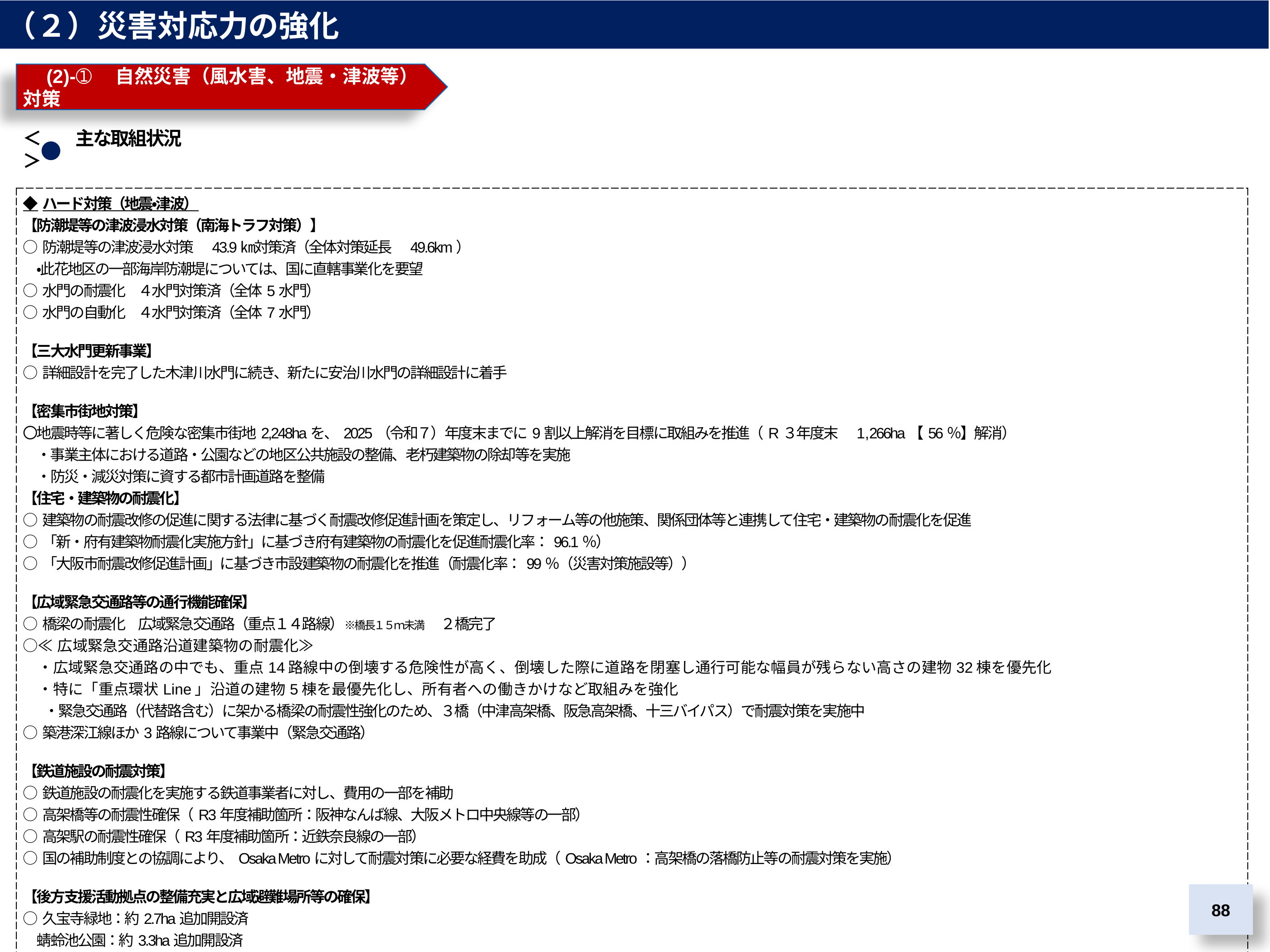

（２）災害対応力の強化
　(2)-➀　自然災害（風水害、地震・津波等）対策
＜　　主な取組状況＞

| ◆ハード対策（地震・津波） 【防潮堤等の津波浸水対策（南海トラフ対策）】 ○防潮堤等の津波浸水対策　43.9㎞対策済（全体対策延長　49.6km） 　・此花地区の一部海岸防潮堤については、国に直轄事業化を要望 ○水門の耐震化　４水門対策済（全体5水門） ○水門の自動化　４水門対策済（全体7水門） 【三大水門更新事業】 ○詳細設計を完了した木津川水門に続き、新たに安治川水門の詳細設計に着手 【密集市街地対策】 〇地震時等に著しく危険な密集市街地2,248haを、2025（令和７）年度末までに9割以上解消を目標に取組みを推進（R３年度末　1,266ha【56％】解消） 　・事業主体における道路・公園などの地区公共施設の整備、老朽建築物の除却等を実施 　・防災・減災対策に資する都市計画道路を整備 【住宅・建築物の耐震化】 ○建築物の耐震改修の促進に関する法律に基づく耐震改修促進計画を策定し、リフォーム等の他施策、関係団体等と連携して住宅・建築物の耐震化を促進 ○「新・府有建築物耐震化実施⽅針」に基づき府有建築物の耐震化を促進耐震化率：96.1％） ○「大阪市耐震改修促進計画」に基づき市設建築物の耐震化を推進（耐震化率：99％（災害対策施設等）） 【広域緊急交通路等の通行機能確保】 ○橋梁の耐震化　広域緊急交通路（重点１４路線）※橋長１５ｍ未満　 ２橋完了 ○≪広域緊急交通路沿道建築物の耐震化≫ 　・広域緊急交通路の中でも、重点14路線中の倒壊する危険性が高く、倒壊した際に道路を閉塞し通行可能な幅員が残らない高さの建物32棟を優先化 　・特に「重点環状Line」沿道の建物5棟を最優先化し、所有者への働きかけなど取組みを強化 　・緊急交通路（代替路含む）に架かる橋梁の耐震性強化のため、３橋（中津高架橋、阪急高架橋、十三バイパス）で耐震対策を実施中 ○築港深江線ほか3路線について事業中（緊急交通路） 【鉄道施設の耐震対策】 ○鉄道施設の耐震化を実施する鉄道事業者に対し、費用の一部を補助 ○高架橋等の耐震性確保（R3年度補助箇所：阪神なんば線、大阪メトロ中央線等の一部） ○高架駅の耐震性確保（R3年度補助箇所：近鉄奈良線の一部） ○国の補助制度との協調により、Osaka Metroに対して耐震対策に必要な経費を助成（Osaka Metro：高架橋の落橋防止等の耐震対策を実施） 【後方支援活動拠点の整備充実と広域避難場所等の確保】 ○久宝寺緑地：約2.7ha追加開設済 　蜻蛉池公園：約3.3ha追加開設済 |
| --- |
88